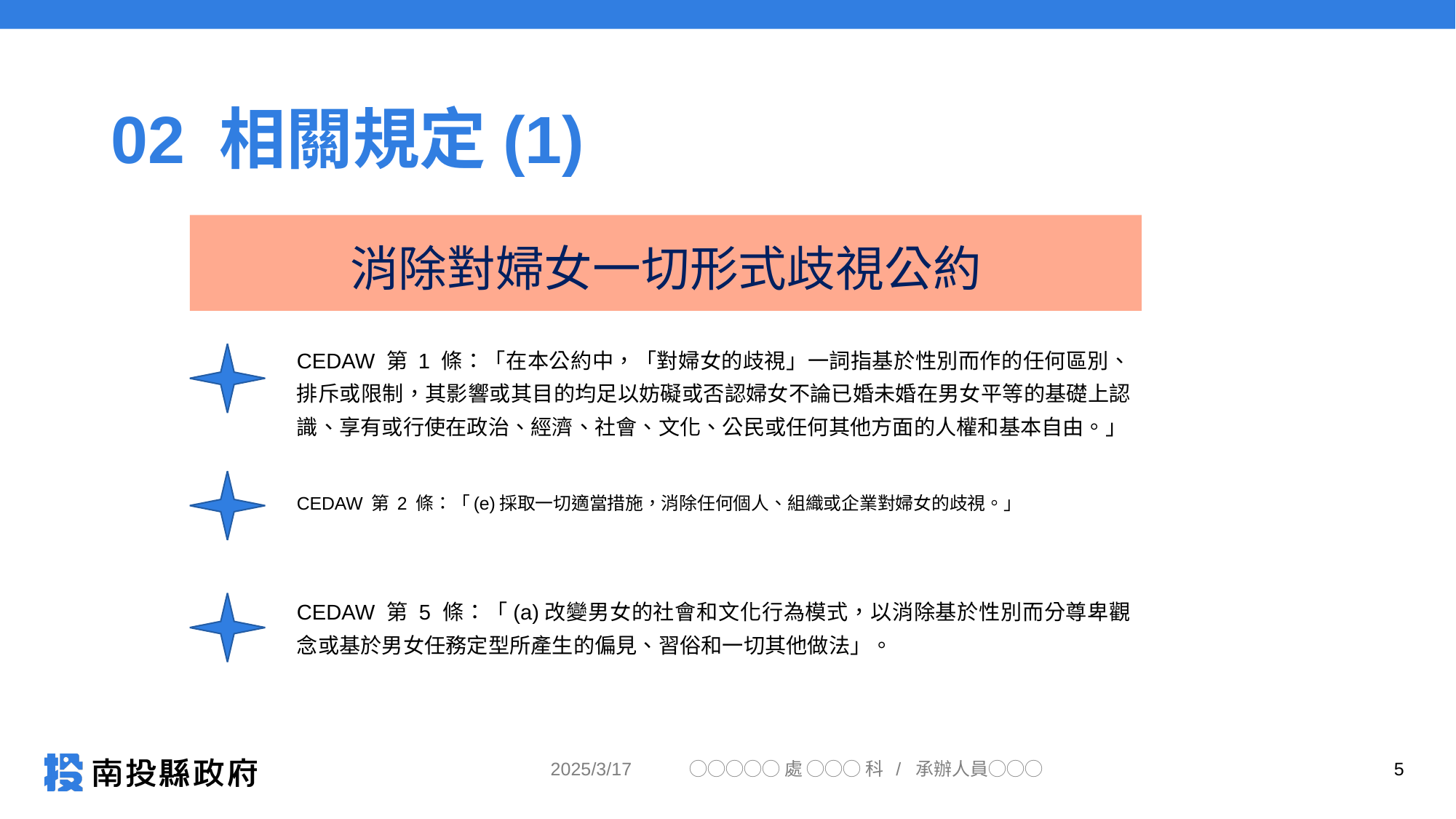

# 02 相關規定(1)
消除對婦女一切形式歧視公約

CEDAW 第 1 條：「在本公約中，「對婦女的歧視」一詞指基於性別而作的任何區別、排斥或限制，其影響或其目的均足以妨礙或否認婦女不論已婚未婚在男女平等的基礎上認識、享有或行使在政治、經濟、社會、文化、公民或任何其他方面的人權和基本自由。」

CEDAW 第 2 條：「(e)採取一切適當措施，消除任何個人、組織或企業對婦女的歧視。」
CEDAW 第 5 條：「(a)改變男女的社會和文化行為模式，以消除基於性別而分尊卑觀念或基於男女任務定型所產生的偏見、習俗和一切其他做法」。

2025/3/17
◯◯◯◯◯處 ◯◯◯ 科  /  承辦人員◯◯◯
5